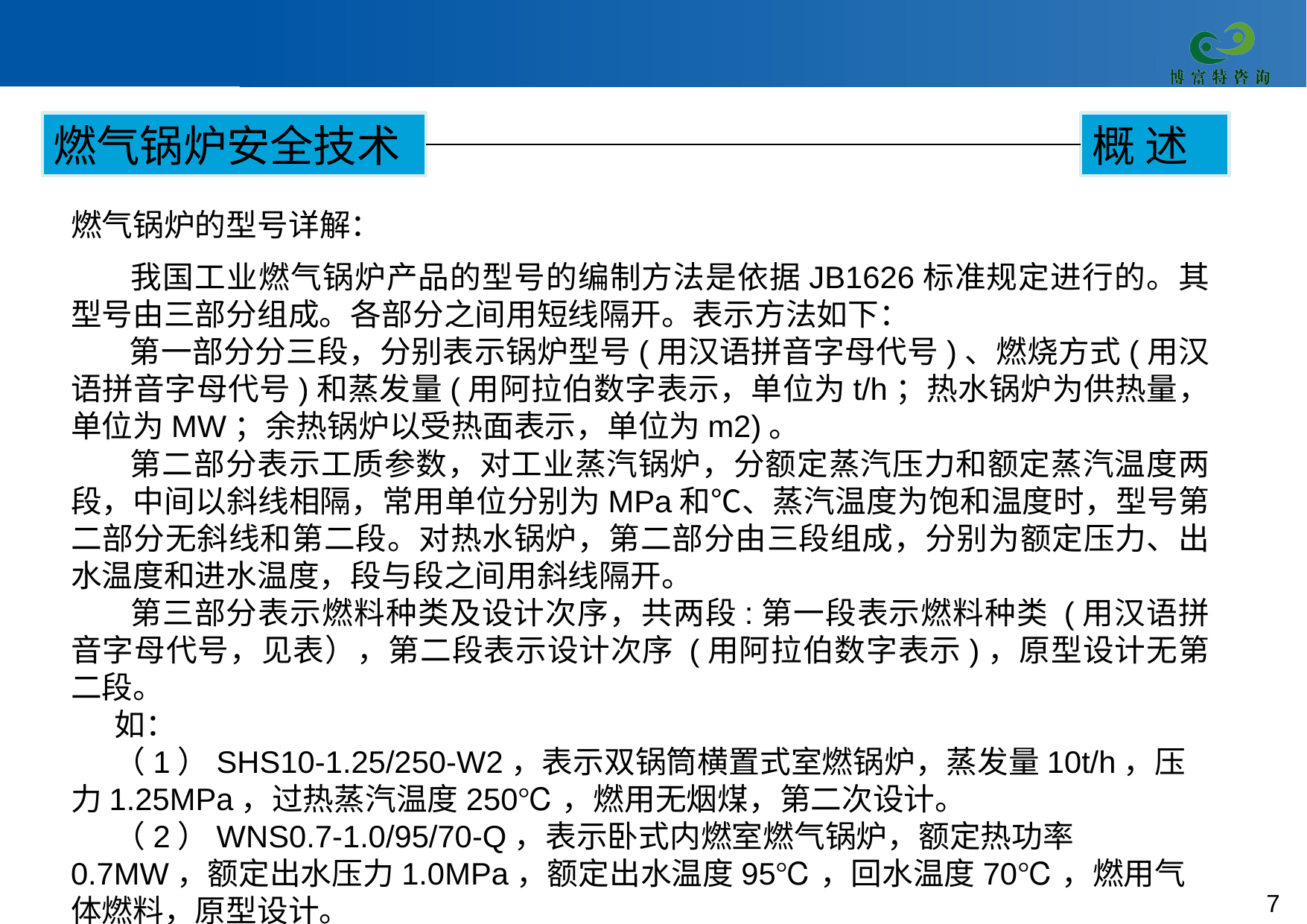

燃气锅炉安全技术
概 述
燃气锅炉的型号详解：
 我国工业燃气锅炉产品的型号的编制方法是依据JB1626标准规定进行的。其型号由三部分组成。各部分之间用短线隔开。表示方法如下：
 第一部分分三段，分别表示锅炉型号(用汉语拼音字母代号)、燃烧方式(用汉语拼音字母代号)和蒸发量(用阿拉伯数字表示，单位为t/h；热水锅炉为供热量，单位为MW；余热锅炉以受热面表示，单位为m2)。
 第二部分表示工质参数，对工业蒸汽锅炉，分额定蒸汽压力和额定蒸汽温度两段，中间以斜线相隔，常用单位分别为MPa和℃、蒸汽温度为饱和温度时，型号第二部分无斜线和第二段。对热水锅炉，第二部分由三段组成，分别为额定压力、出水温度和进水温度，段与段之间用斜线隔开。
 第三部分表示燃料种类及设计次序，共两段:第一段表示燃料种类 (用汉语拼音字母代号，见表），第二段表示设计次序 (用阿拉伯数字表示)，原型设计无第二段。
如：
（1）SHS10-1.25/250-W2，表示双锅筒横置式室燃锅炉，蒸发量10t/h，压力1.25MPa，过热蒸汽温度250℃，燃用无烟煤，第二次设计。
（2）WNS0.7-1.0/95/70-Q，表示卧式内燃室燃气锅炉，额定热功率0.7MW，额定出水压力1.0MPa，额定出水温度95℃，回水温度70℃，燃用气体燃料，原型设计。